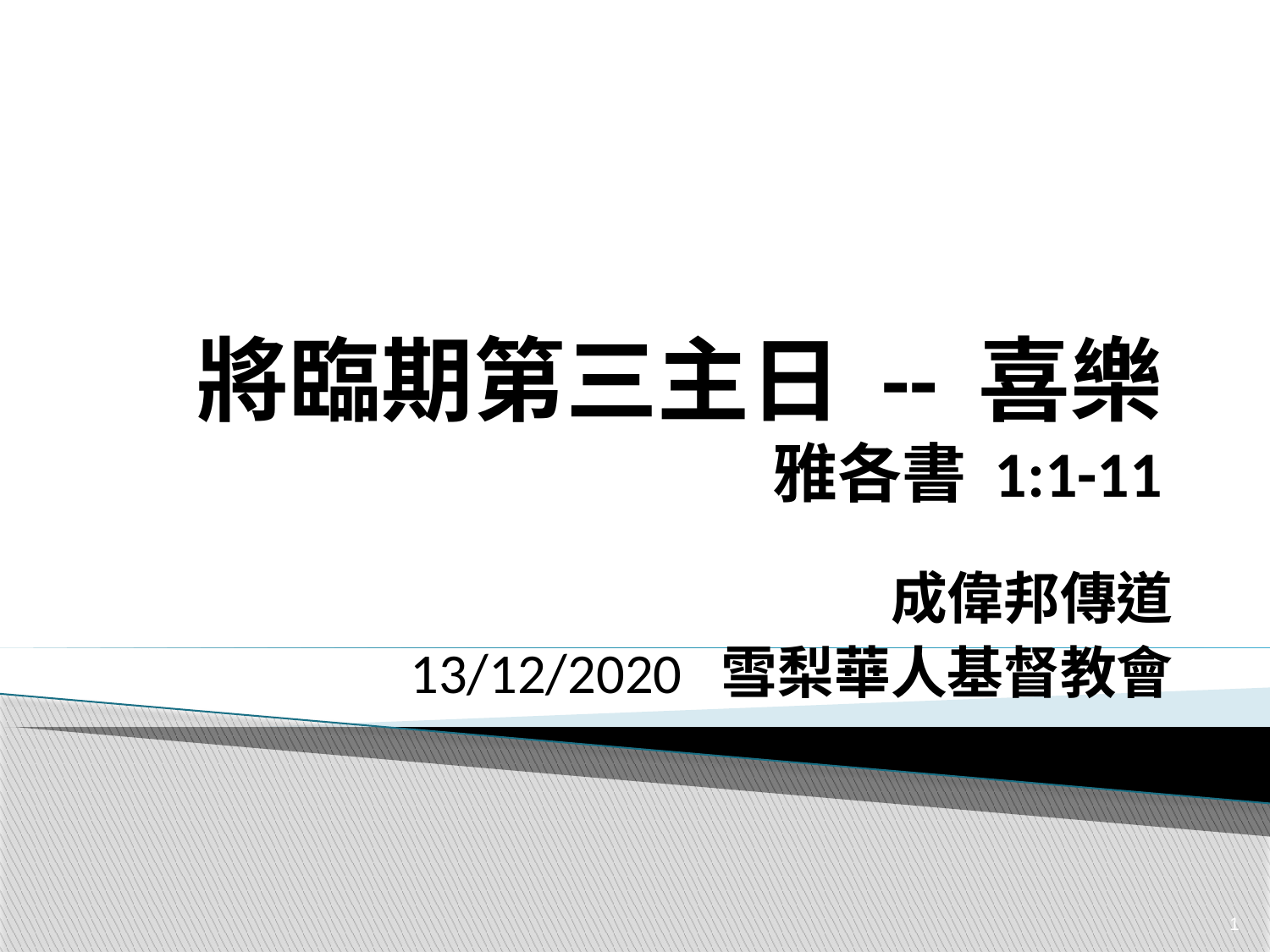

# 將臨期第三主日 -- 喜樂 雅各書 1:1-11
成偉邦傳道
13/12/2020  雪梨華人基督教會

1